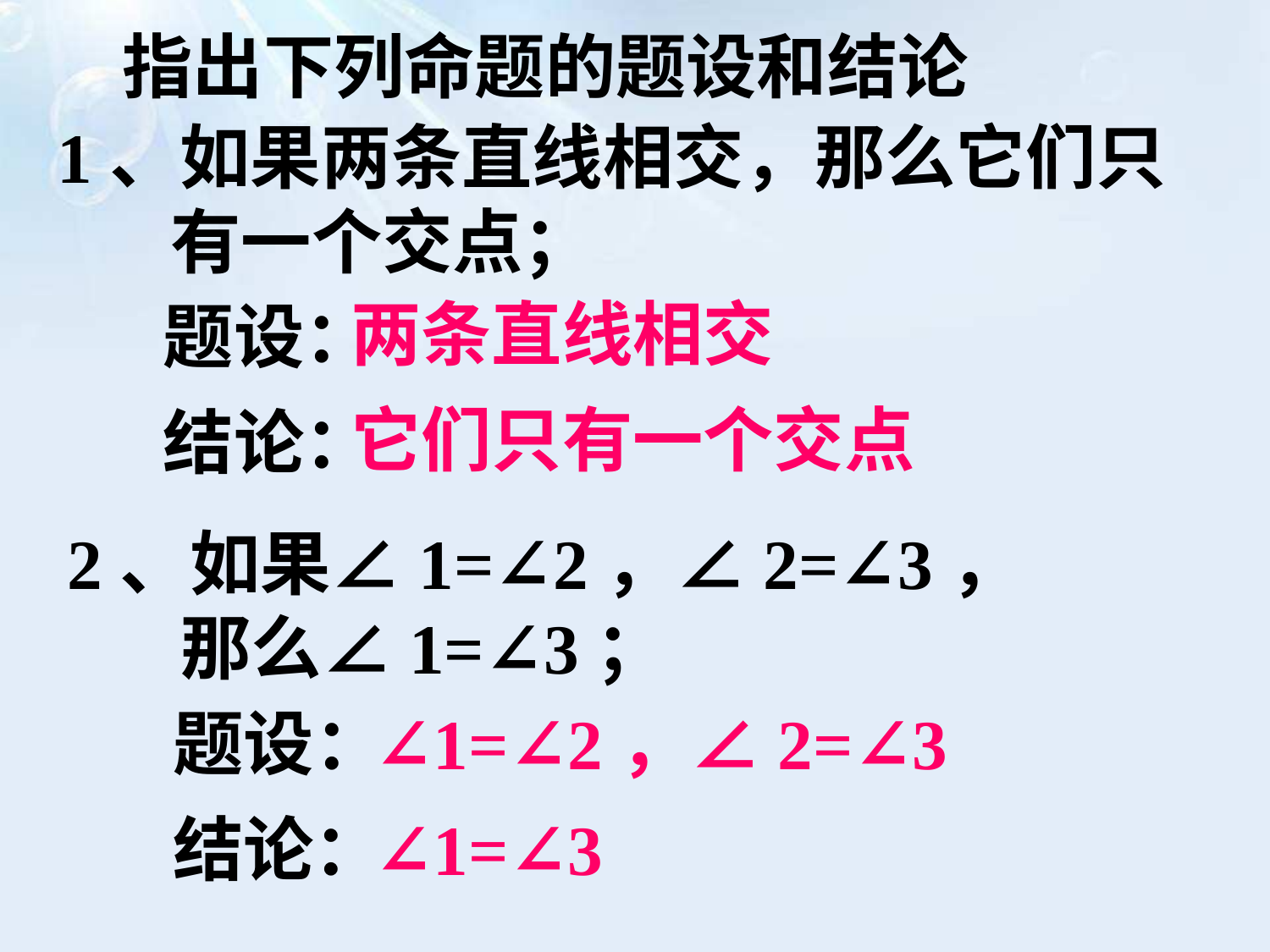

指出下列命题的题设和结论
1、如果两条直线相交，那么它们只
      有一个交点；
题设：
结论：
两条直线相交
它们只有一个交点
2、如果∠1=∠2，∠2=∠3，
      那么∠1=∠3；
题设：
结论：
∠1=∠2，∠2=∠3
∠1=∠3